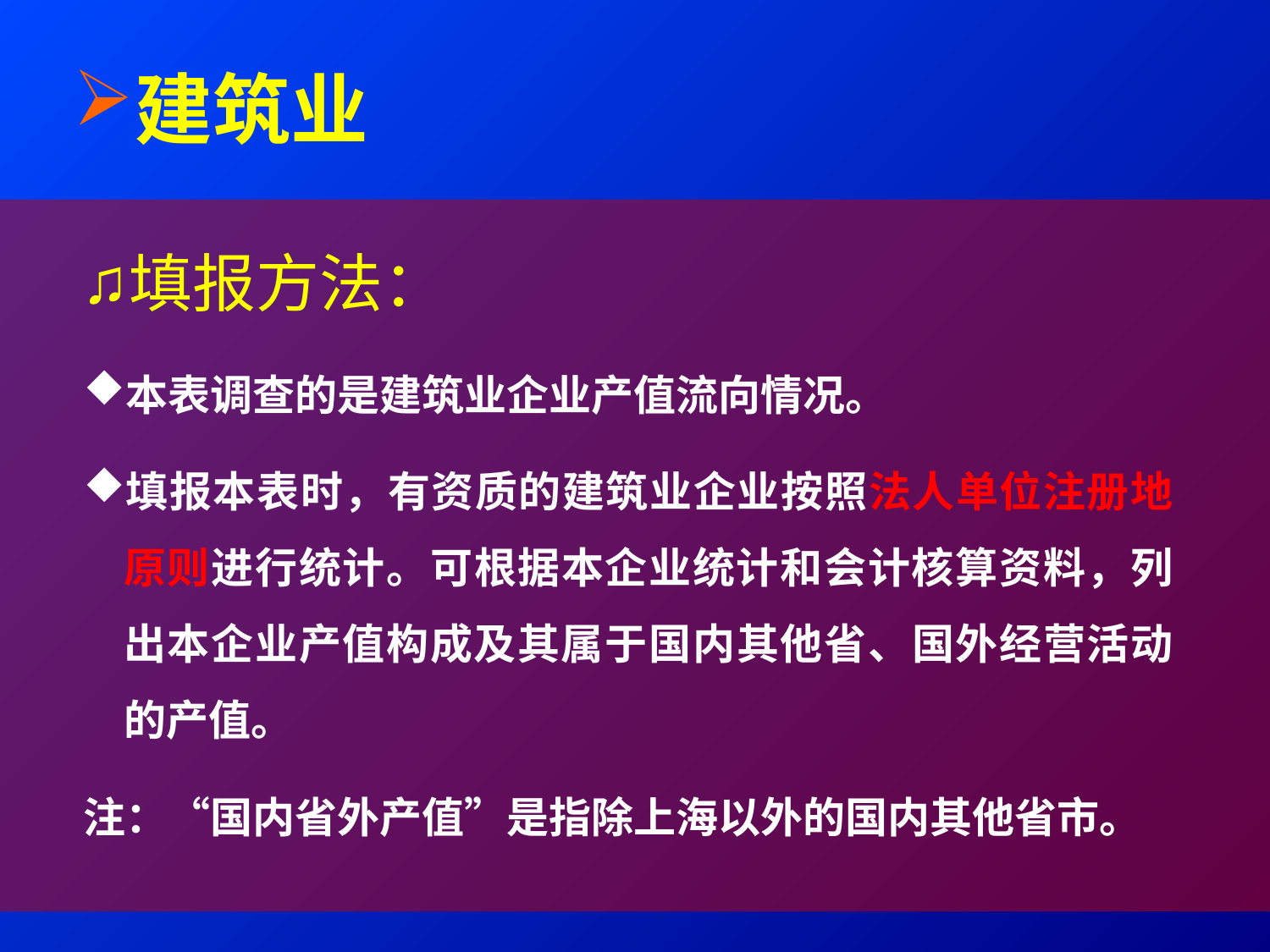

建筑业

填报方法：
本表调查的是建筑业企业产值流向情况。
填报本表时，有资质的建筑业企业按照法人单位注册地原则进行统计。可根据本企业统计和会计核算资料，列出本企业产值构成及其属于国内其他省、国外经营活动的产值。
注：“国内省外产值”是指除上海以外的国内其他省市。